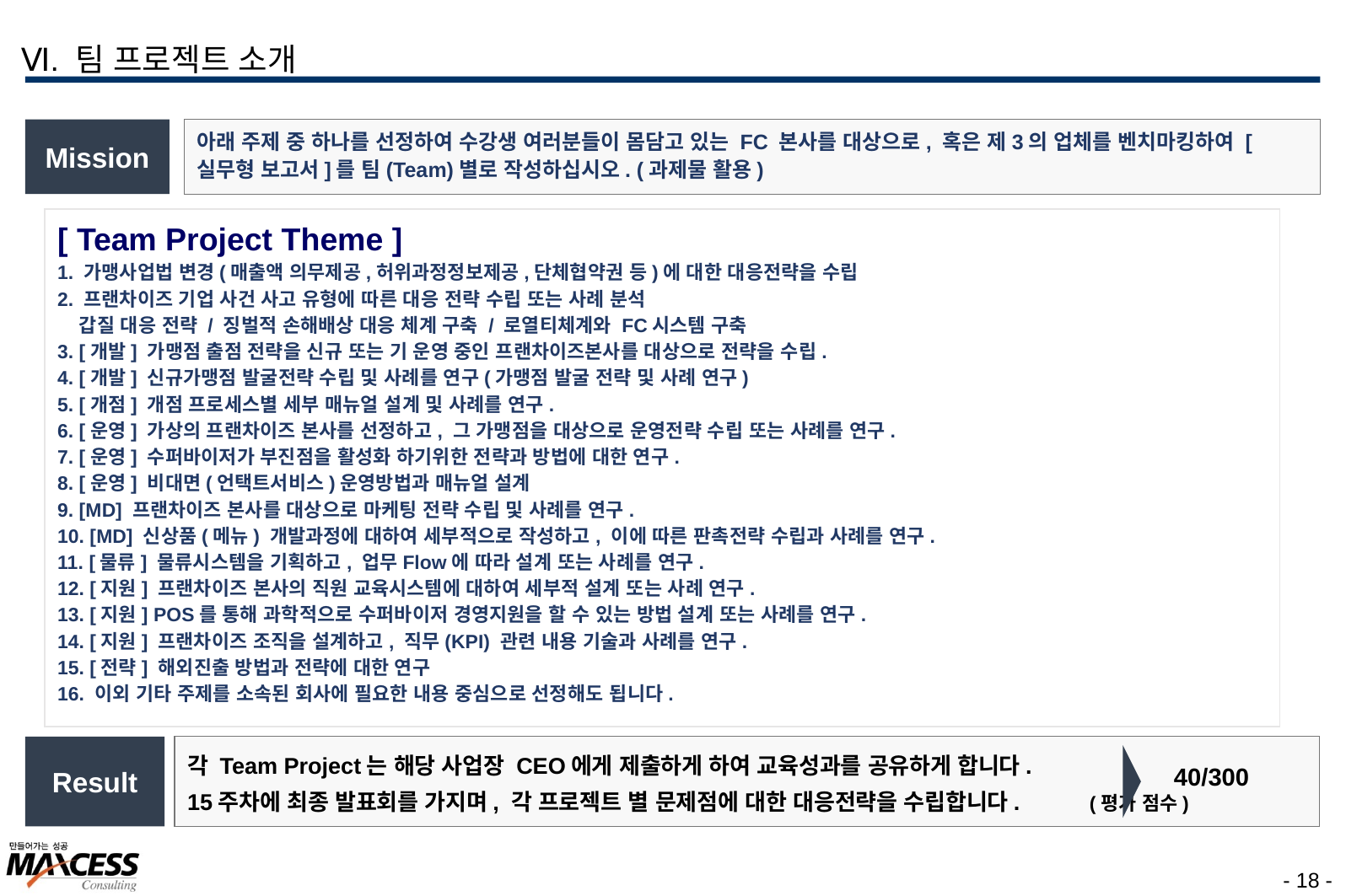

Ⅵ. 팀 프로젝트 소개
Mission
아래 주제 중 하나를 선정하여 수강생 여러분들이 몸담고 있는 FC 본사를 대상으로, 혹은 제3의 업체를 벤치마킹하여 [실무형 보고서]를 팀(Team)별로 작성하십시오. (과제물 활용)
[ Team Project Theme ]
1. 가맹사업법 변경(매출액 의무제공,허위과정정보제공,단체협약권 등)에 대한 대응전략을 수립
2. 프랜차이즈 기업 사건 사고 유형에 따른 대응 전략 수립 또는 사례 분석
    갑질 대응 전략 / 징벌적 손해배상 대응 체계 구축 / 로열티체계와 FC시스템 구축
3. [개발] 가맹점 출점 전략을 신규 또는 기 운영 중인 프랜차이즈본사를 대상으로 전략을 수립.
4. [개발] 신규가맹점 발굴전략 수립 및 사례를 연구(가맹점 발굴 전략 및 사례 연구)
5. [개점] 개점 프로세스별 세부 매뉴얼 설계 및 사례를 연구.
6. [운영] 가상의 프랜차이즈 본사를 선정하고, 그 가맹점을 대상으로 운영전략 수립 또는 사례를 연구.
7. [운영] 수퍼바이저가 부진점을 활성화 하기위한 전략과 방법에 대한 연구.
8. [운영] 비대면(언택트서비스)운영방법과 매뉴얼 설계
9. [MD] 프랜차이즈 본사를 대상으로 마케팅 전략 수립 및 사례를 연구.
10. [MD] 신상품(메뉴) 개발과정에 대하여 세부적으로 작성하고, 이에 따른 판촉전략 수립과 사례를 연구.
11. [물류] 물류시스템을 기획하고, 업무Flow에 따라 설계 또는 사례를 연구.
12. [지원] 프랜차이즈 본사의 직원 교육시스템에 대하여 세부적 설계 또는 사례 연구.
13. [지원] POS를 통해 과학적으로 수퍼바이저 경영지원을 할 수 있는 방법 설계 또는 사례를 연구.
14. [지원] 프랜차이즈 조직을 설계하고, 직무(KPI) 관련 내용 기술과 사례를 연구.
15. [전략] 해외진출 방법과 전략에 대한 연구
16. 이외 기타 주제를 소속된 회사에 필요한 내용 중심으로 선정해도 됩니다.
Result
각 Team Project는 해당 사업장 CEO에게 제출하게 하여 교육성과를 공유하게 합니다.
15주차에 최종 발표회를 가지며, 각 프로젝트 별 문제점에 대한 대응전략을 수립합니다.           (평가 점수)
40/300

- 18 -